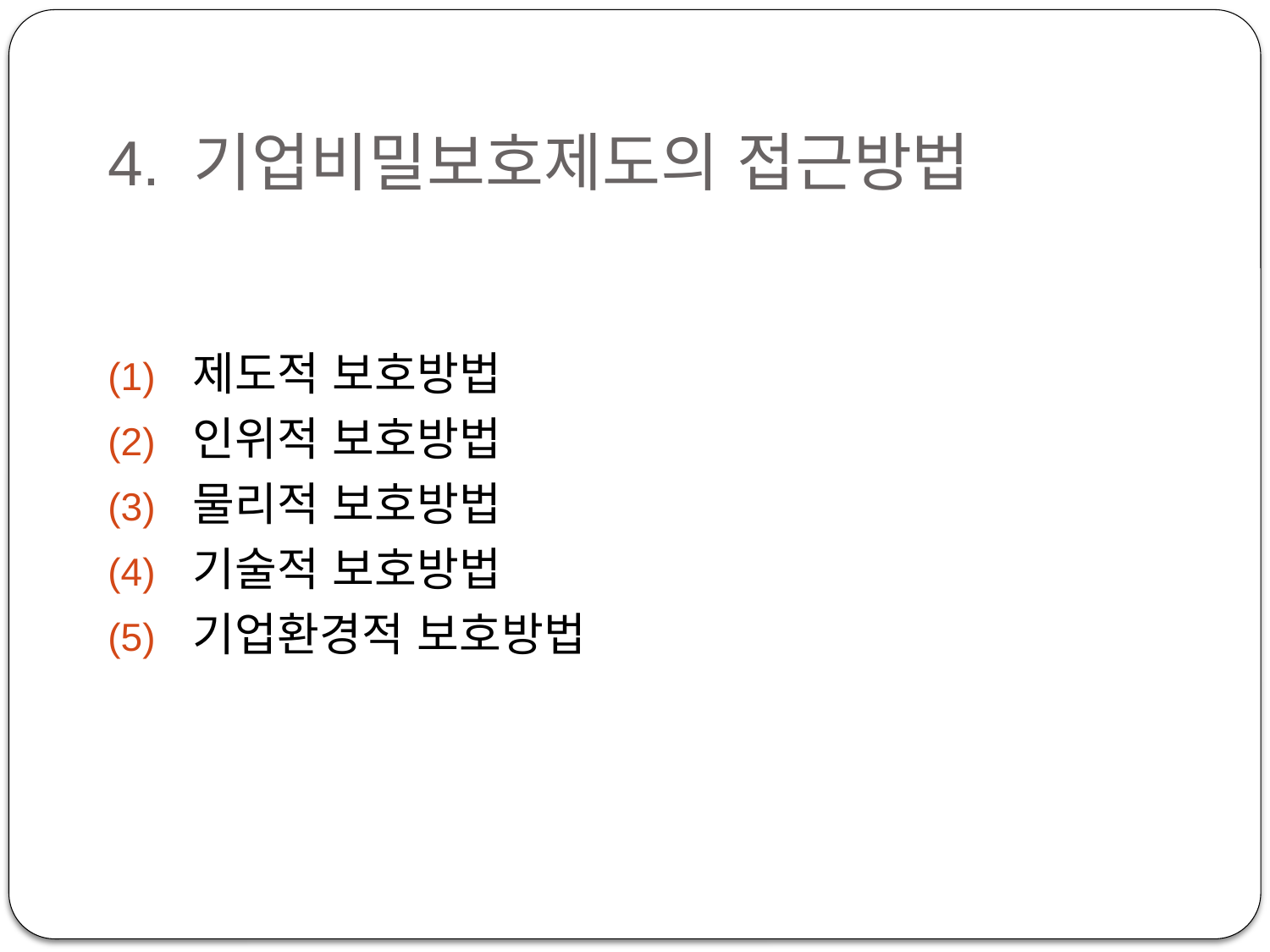

# 4. 기업비밀보호제도의 접근방법
제도적 보호방법
인위적 보호방법
물리적 보호방법
기술적 보호방법
기업환경적 보호방법